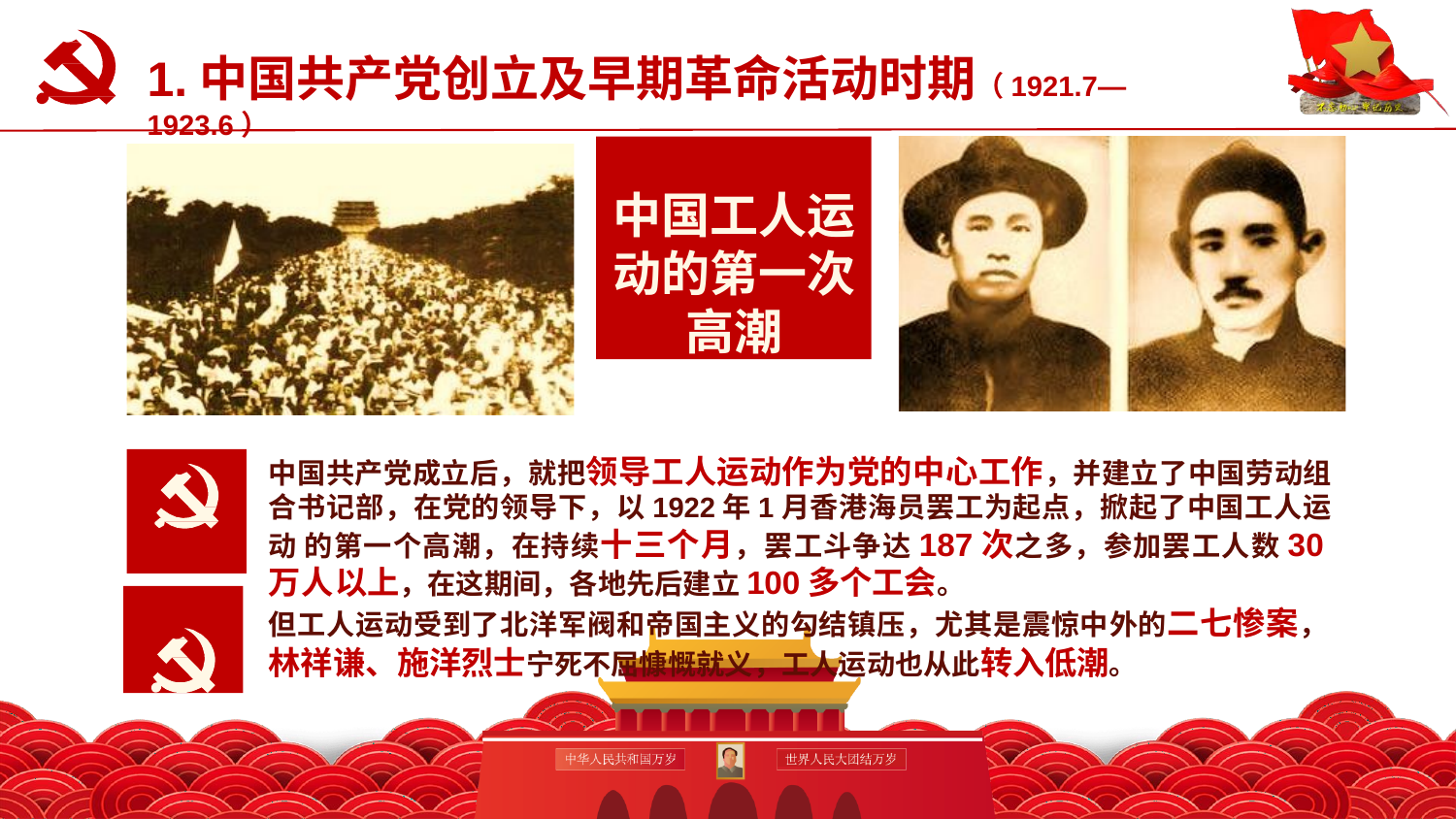

# 1.中国共产党创立及早期革命活动时期（1921.7—1923.6）
认真学习党史新中国史

中国工人运 动的第一次 高潮

中国共产党成立后，就把领导工人运动作为党的中心工作，并建立了中国劳动组 合书记部，在党的领导下，以1922年1月香港海员罢工为起点，掀起了中国工人运动 的第一个高潮，在持续十三个月，罢工斗争达187次之多，参加罢工人数30万人以上，在这期间，各地先后建立100多个工会。
但工人运动受到了北洋军阀和帝国主义的勾结镇压，尤其是震惊中外的二七惨案，
林祥谦、施洋烈士宁死不屈慷慨就义，工人运动也从此转入低潮。